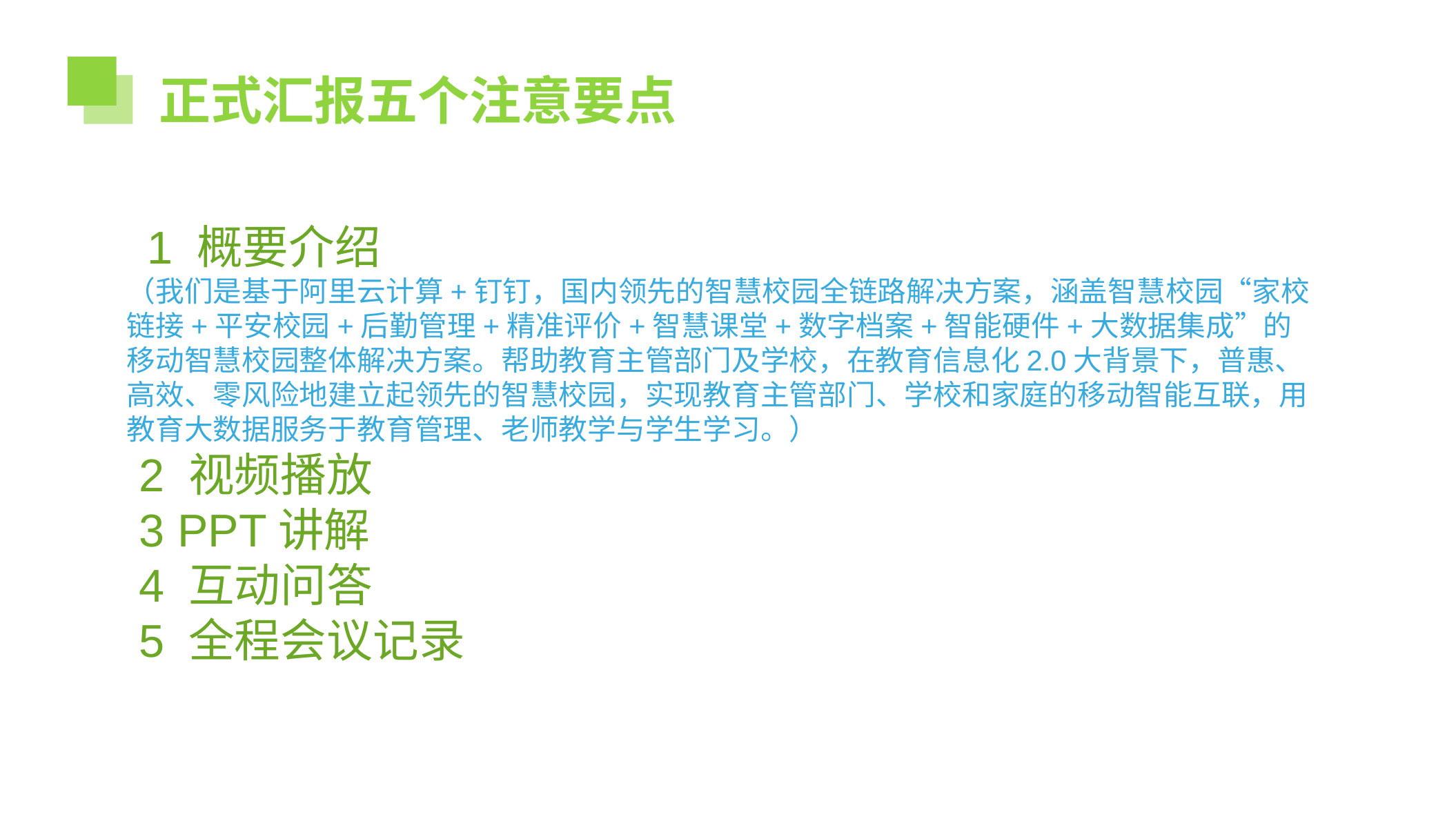

正式汇报五个注意要点
  1 概要介绍
（我们是基于阿里云计算+钉钉，国内领先的智慧校园全链路解决方案，涵盖智慧校园“家校链接+平安校园+后勤管理+精准评价+智慧课堂+数字档案+智能硬件+大数据集成”的移动智慧校园整体解决方案。帮助教育主管部门及学校，在教育信息化2.0大背景下，普惠、高效、零风险地建立起领先的智慧校园，实现教育主管部门、学校和家庭的移动智能互联，用教育大数据服务于教育管理、老师教学与学生学习。）
 2 视频播放
 3 PPT讲解
 4 互动问答
 5 全程会议记录